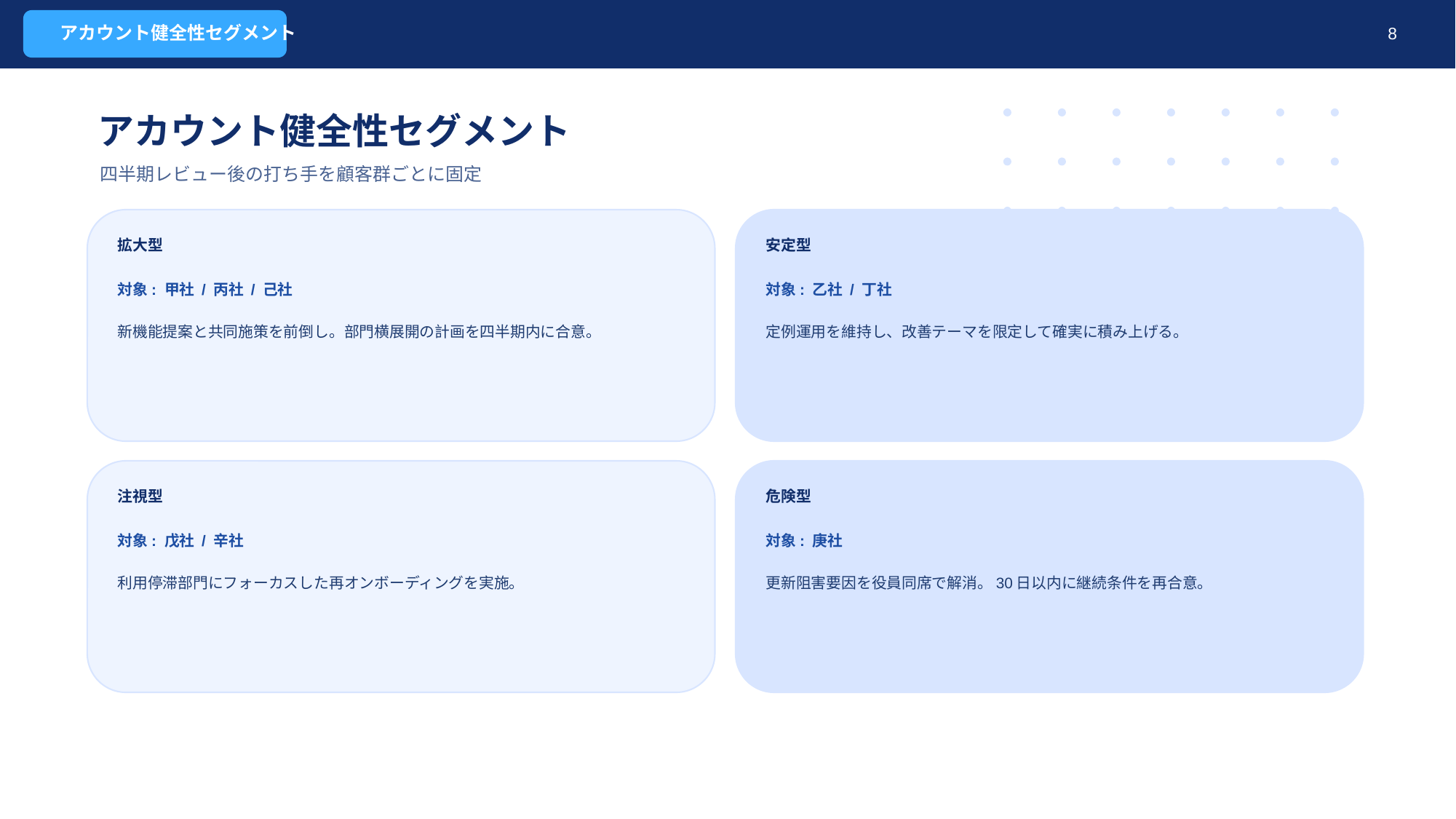

アカウント健全性セグメント
8
アカウント健全性セグメント

四半期レビュー後の打ち手を顧客群ごとに固定

拡大型
安定型

対象: 甲社 / 丙社 / 己社
対象: 乙社 / 丁社

新機能提案と共同施策を前倒し。部門横展開の計画を四半期内に合意。
定例運用を維持し、改善テーマを限定して確実に積み上げる。

注視型
危険型
対象: 戊社 / 辛社
対象: 庚社
利用停滞部門にフォーカスした再オンボーディングを実施。
更新阻害要因を役員同席で解消。30日以内に継続条件を再合意。